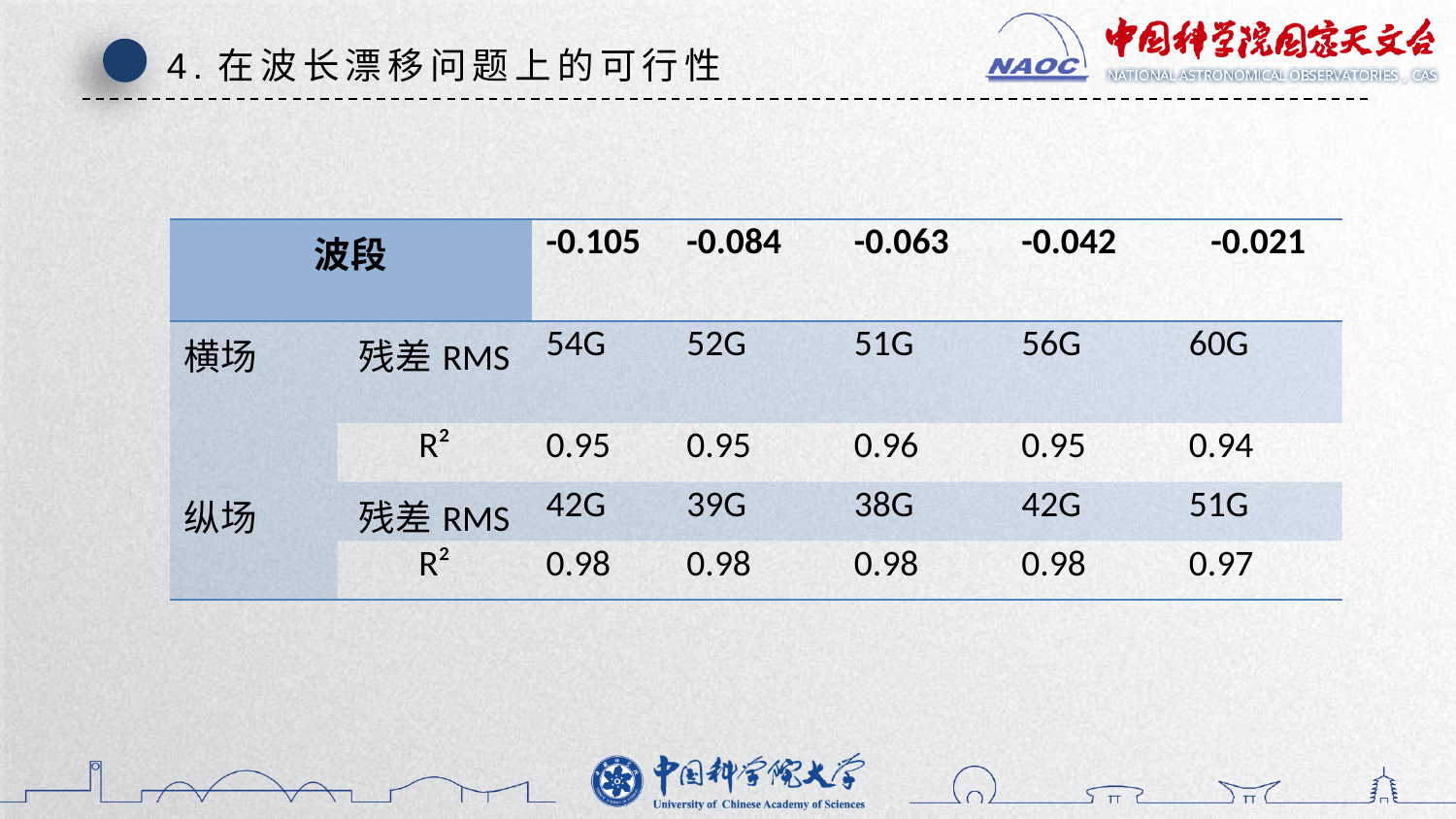

4.在波长漂移问题上的可行性

| 波段 |  | -0.105 | -0.084 | -0.063 | -0.042 | -0.021 |
| --- | --- | --- | --- | --- | --- | --- |
| 横场 | 残差RMS | 54G | 52G | 51G | 56G | 60G |
|  | R² | 0.95 | 0.95 | 0.96 | 0.95 | 0.94 |
| 纵场 | 残差RMS | 42G | 39G | 38G | 42G | 51G |
|  | R² | 0.98 | 0.98 | 0.98 | 0.98 | 0.97 |